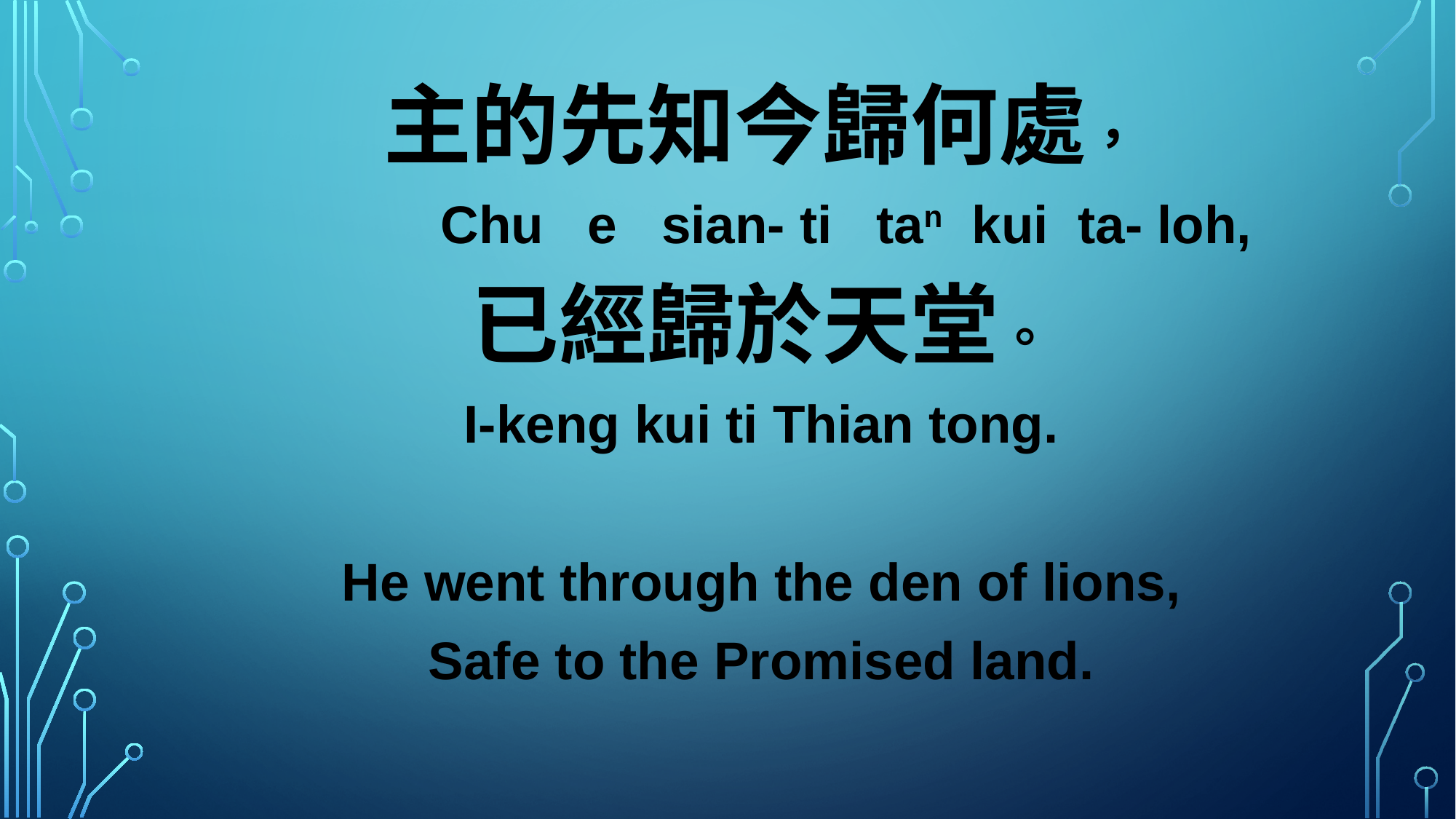

主的先知今歸何處，
                   Chu   e   sian- ti   tan  kui  ta- loh,
已經歸於天堂。
I-keng kui ti Thian tong.

He went through the den of lions,
Safe to the Promised land.